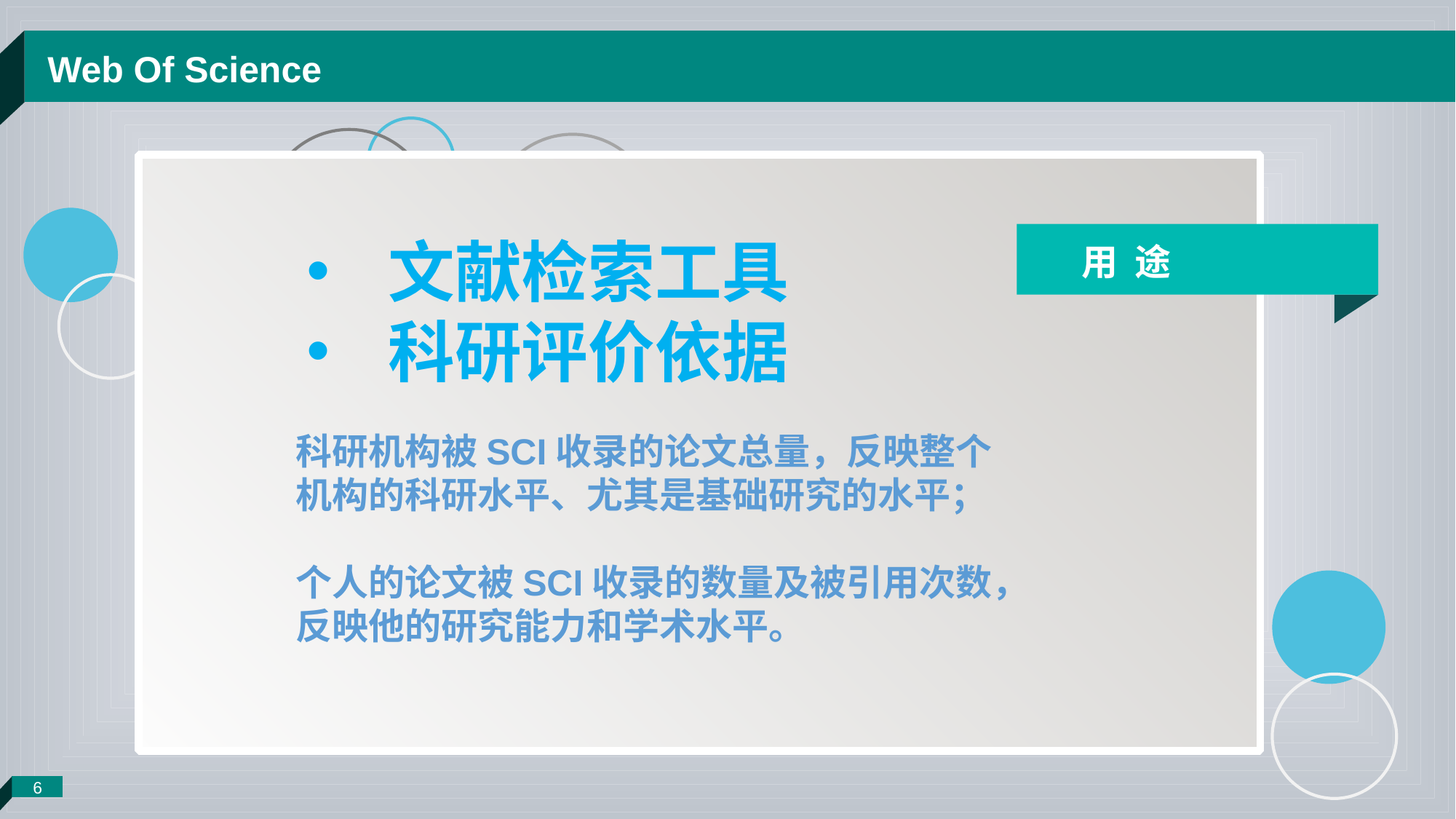

6

Web Of Science

文献检索工具
科研评价依据
   用  途
科研机构被SCI收录的论文总量，反映整个机构的科研水平、尤其是基础研究的水平；

个人的论文被SCI收录的数量及被引用次数，反映他的研究能力和学术水平。